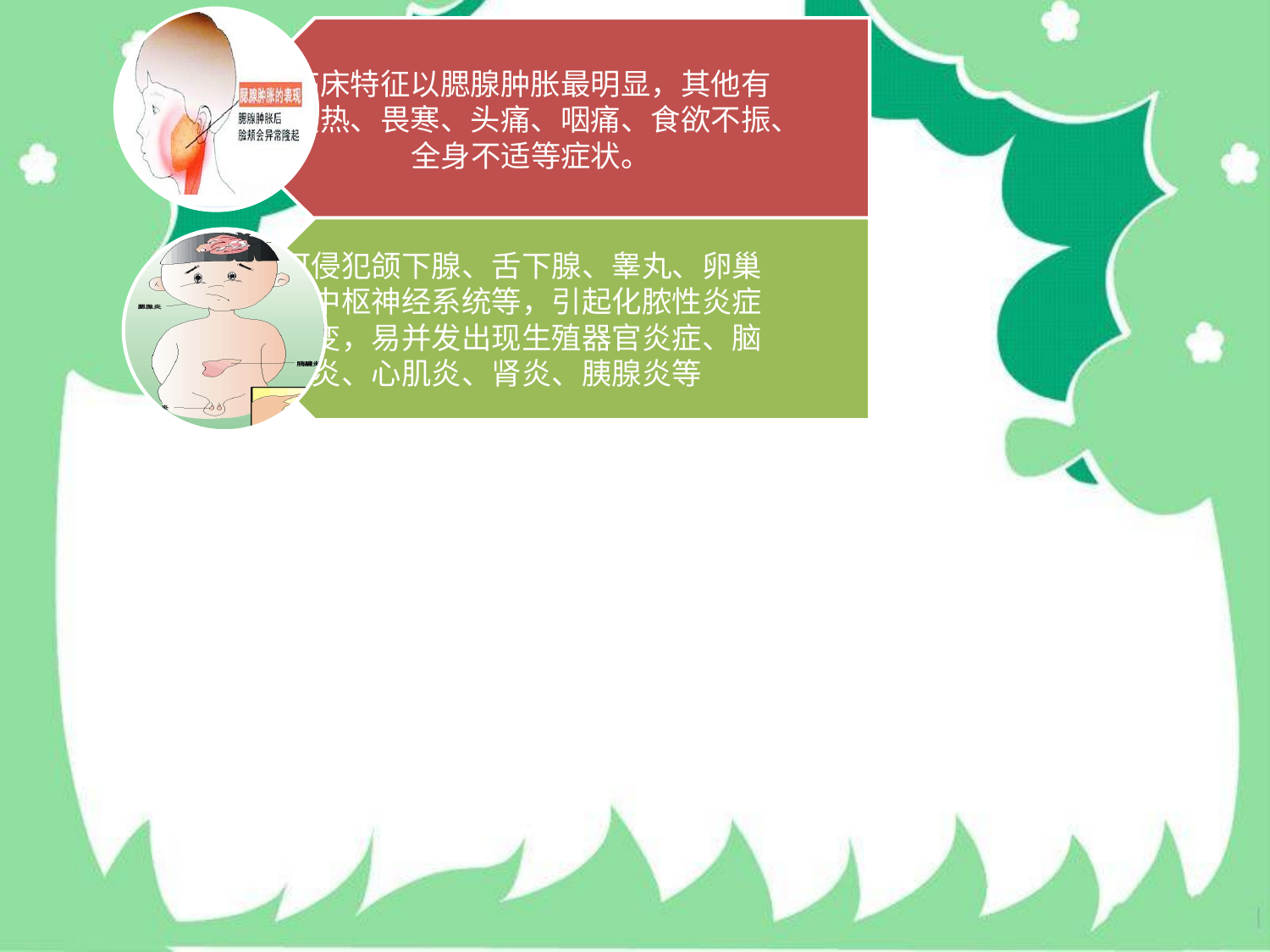

# 流行性腮腺炎
临床特征以腮腺肿胀最明显，其他有发热、畏寒、头痛、咽痛、食欲不振、全身不适等症状。
可侵犯颌下腺、舌下腺、睾丸、卵巢及中枢神经系统等，引起化脓性炎症病变，易并发出现生殖器官炎症、脑膜炎、心肌炎、肾炎、胰腺炎等